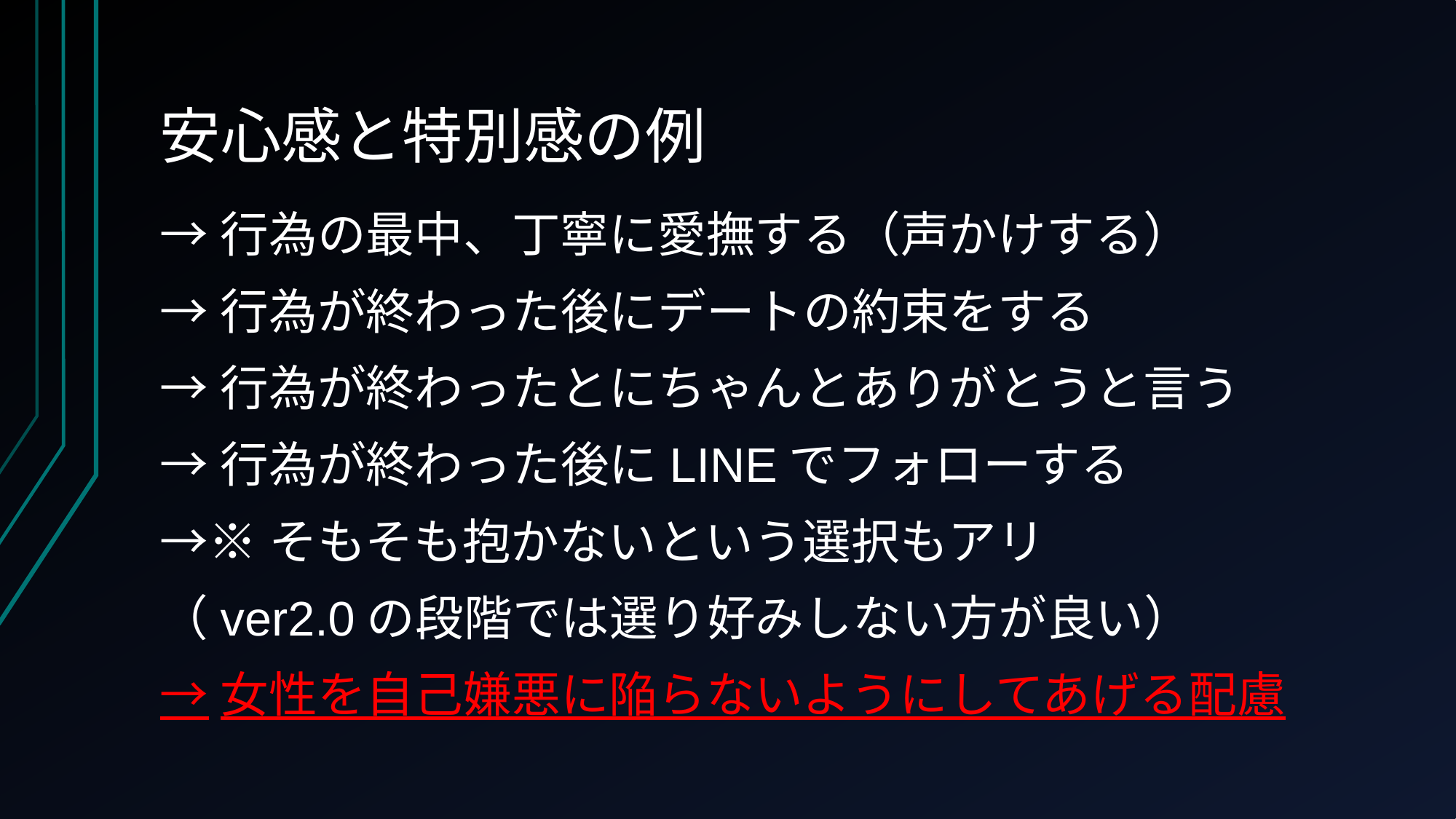

# 安心感と特別感の例
→行為の最中、丁寧に愛撫する（声かけする）
→行為が終わった後にデートの約束をする
→行為が終わったとにちゃんとありがとうと言う
→行為が終わった後にLINEでフォローする
→※そもそも抱かないという選択もアリ
（ver2.0の段階では選り好みしない方が良い）
→女性を自己嫌悪に陥らないようにしてあげる配慮